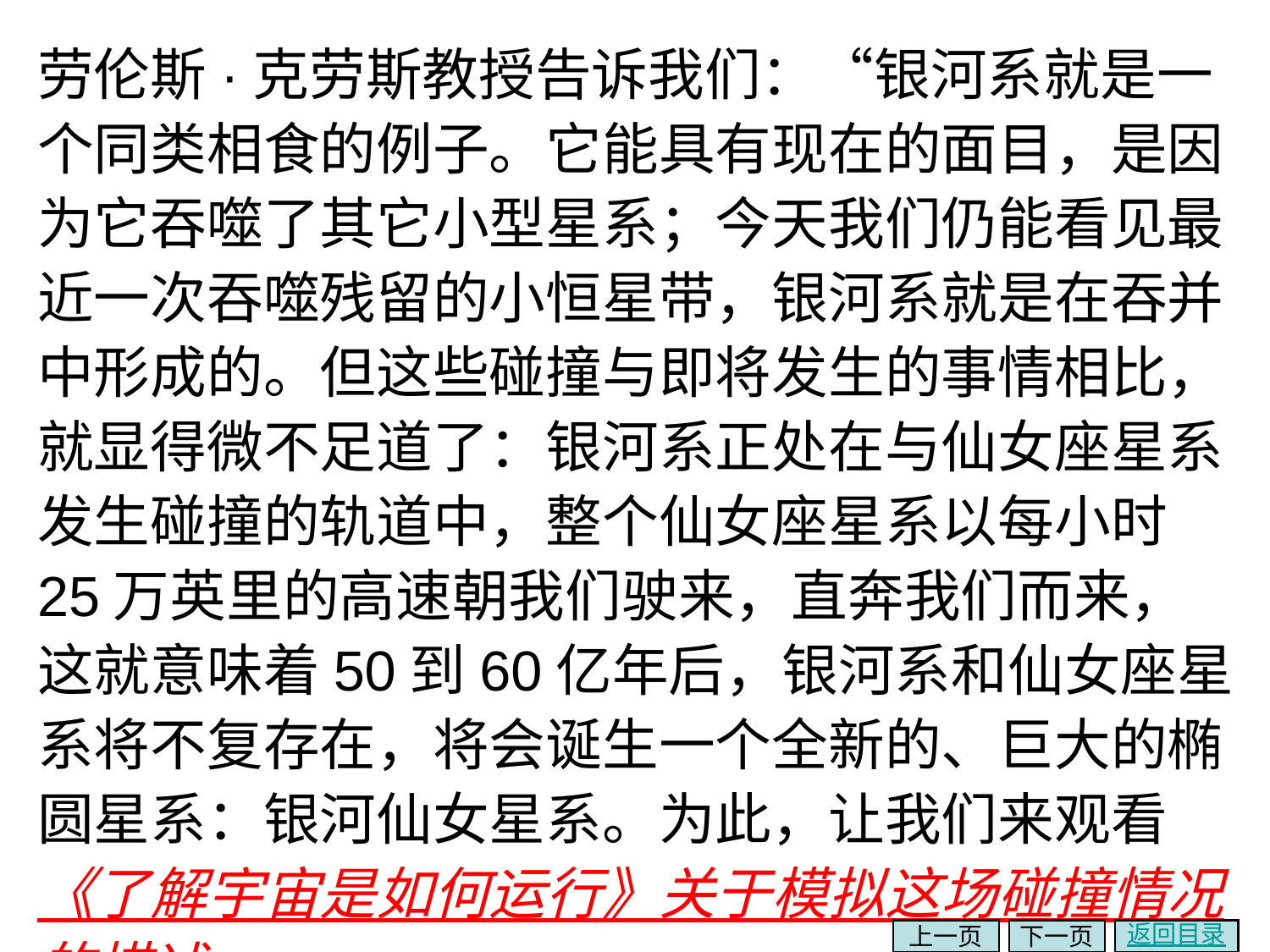

劳伦斯·克劳斯教授告诉我们：“银河系就是一个同类相食的例子。它能具有现在的面目，是因为它吞噬了其它小型星系；今天我们仍能看见最近一次吞噬残留的小恒星带，银河系就是在吞并中形成的。但这些碰撞与即将发生的事情相比，就显得微不足道了：银河系正处在与仙女座星系发生碰撞的轨道中，整个仙女座星系以每小时25万英里的高速朝我们驶来，直奔我们而来，这就意味着50到60亿年后，银河系和仙女座星系将不复存在，将会诞生一个全新的、巨大的椭圆星系：银河仙女星系。为此，让我们来观看《了解宇宙是如何运行》关于模拟这场碰撞情况的描述。

上一页
下一页
返回目录